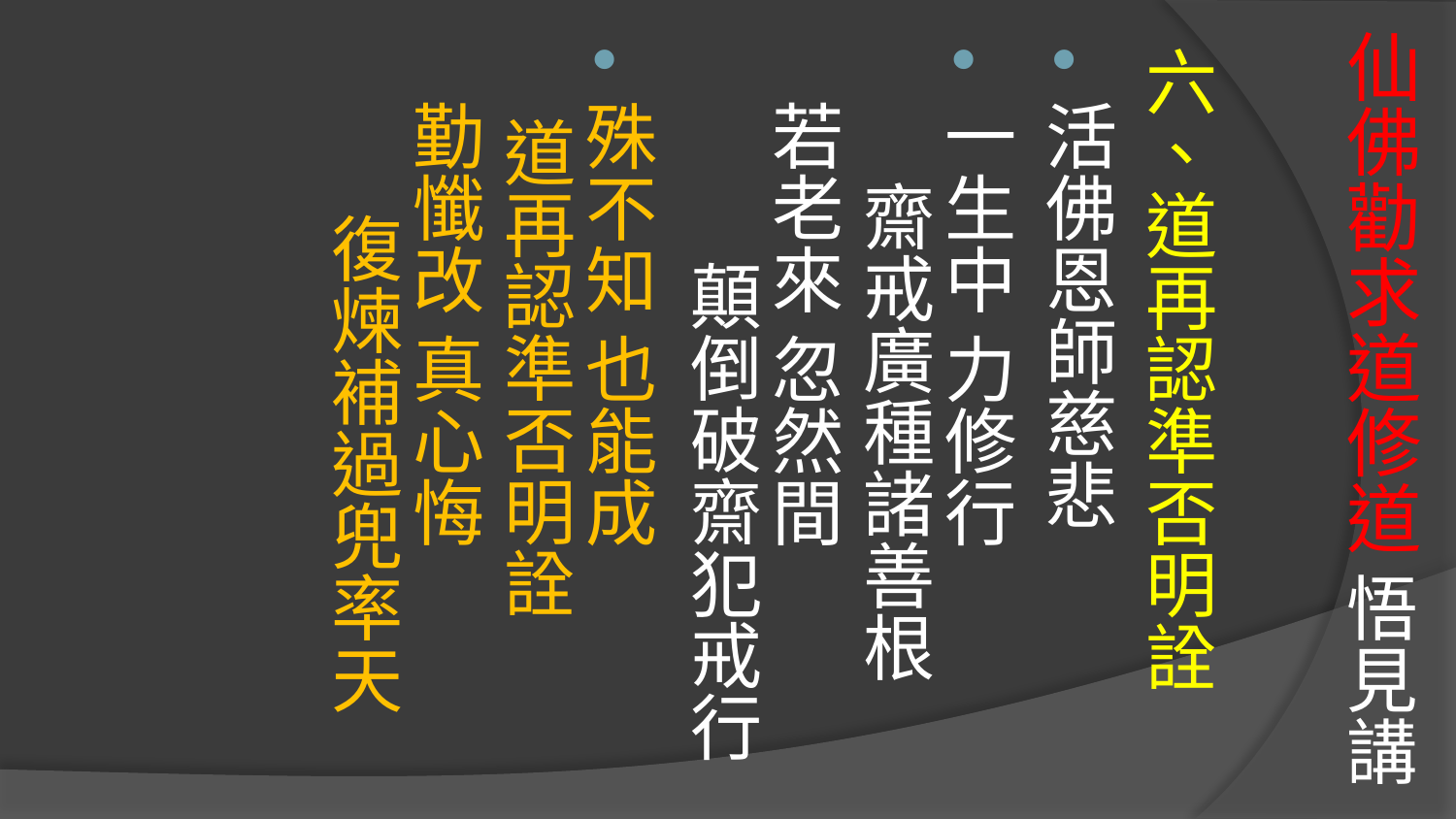

# 仙佛勸求道修道 悟見講
六、道再認準否明詮
活佛恩師慈悲
一生中 力修行　                齋戒廣種諸善根
若老來 忽然間　                     顛倒破齋犯戒行
殊不知 也能成　            道再認準否明詮
勤懺改 真心悔　                  復煉補過兜率天